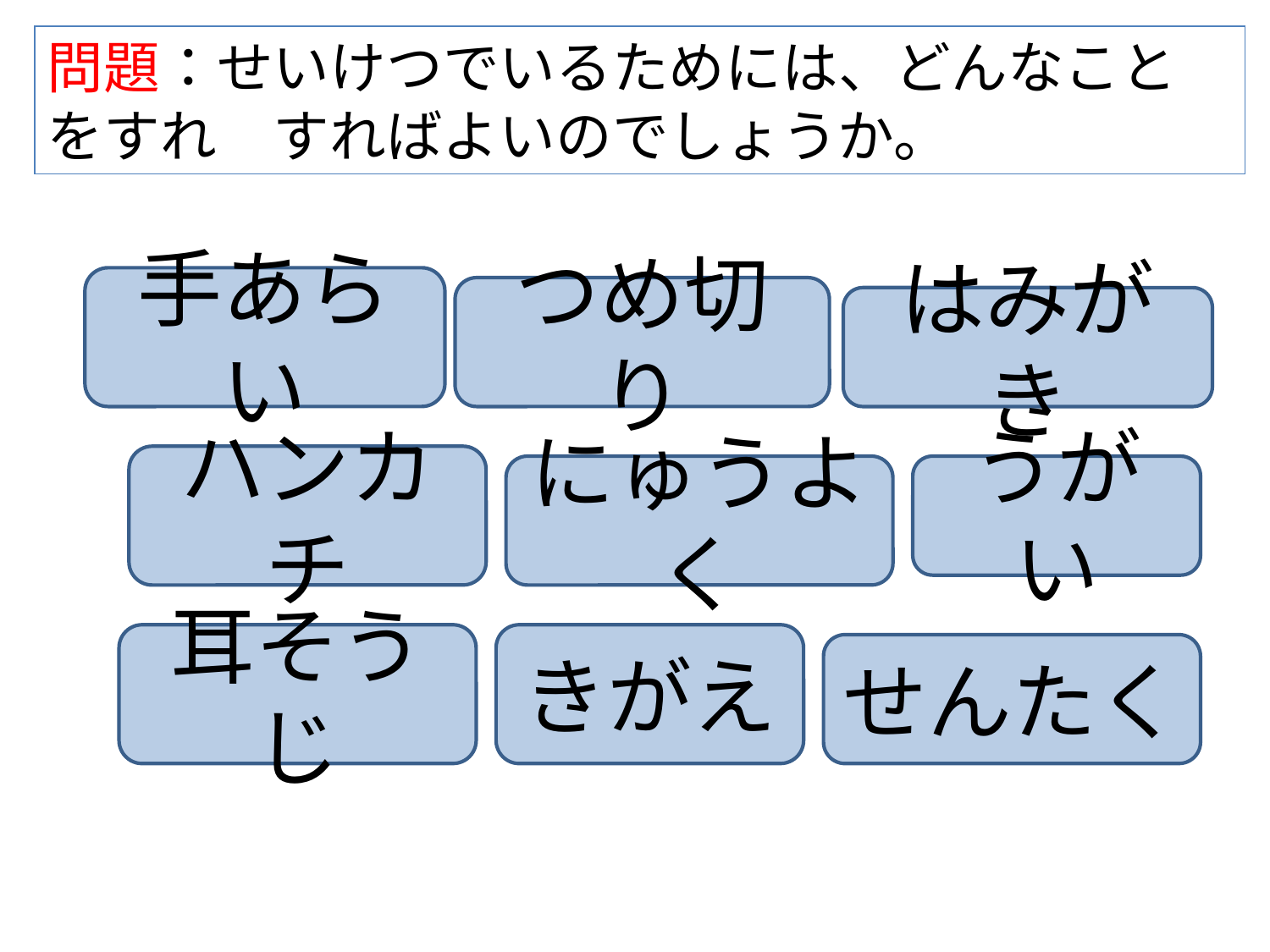

問題：せいけつでいるためには、どんなことをすれ　すればよいのでしょうか。
手あらい
つめ切り
はみがき
ハンカチ
にゅうよく
うがい
耳そうじ
きがえ
せんたく